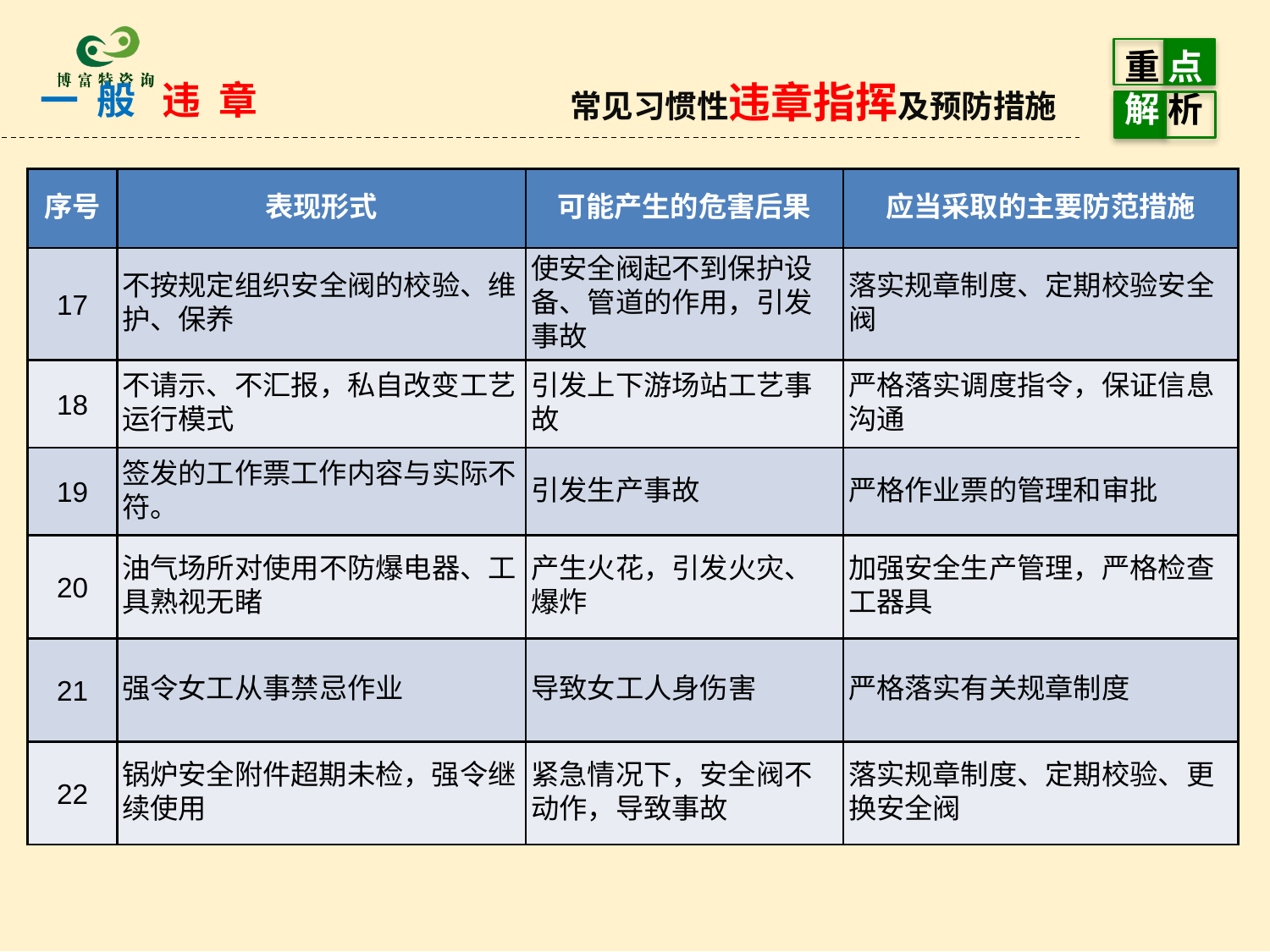

一  般   违  章
| 序号 | 表现形式 | 可能产生的危害后果 | 应当采取的主要防范措施 |
| --- | --- | --- | --- |
| 17 | 不按规定组织安全阀的校验、维护、保养 | 使安全阀起不到保护设备、管道的作用，引发事故 | 落实规章制度、定期校验安全阀 |
| 18 | 不请示、不汇报，私自改变工艺运行模式 | 引发上下游场站工艺事故 | 严格落实调度指令，保证信息沟通 |
| 19 | 签发的工作票工作内容与实际不符。 | 引发生产事故 | 严格作业票的管理和审批 |
| 20 | 油气场所对使用不防爆电器、工具熟视无睹 | 产生火花，引发火灾、爆炸 | 加强安全生产管理，严格检查工器具 |
| 21 | 强令女工从事禁忌作业 | 导致女工人身伤害 | 严格落实有关规章制度 |
| 22 | 锅炉安全附件超期未检，强令继续使用 | 紧急情况下，安全阀不动作，导致事故 | 落实规章制度、定期校验、更换安全阀 |